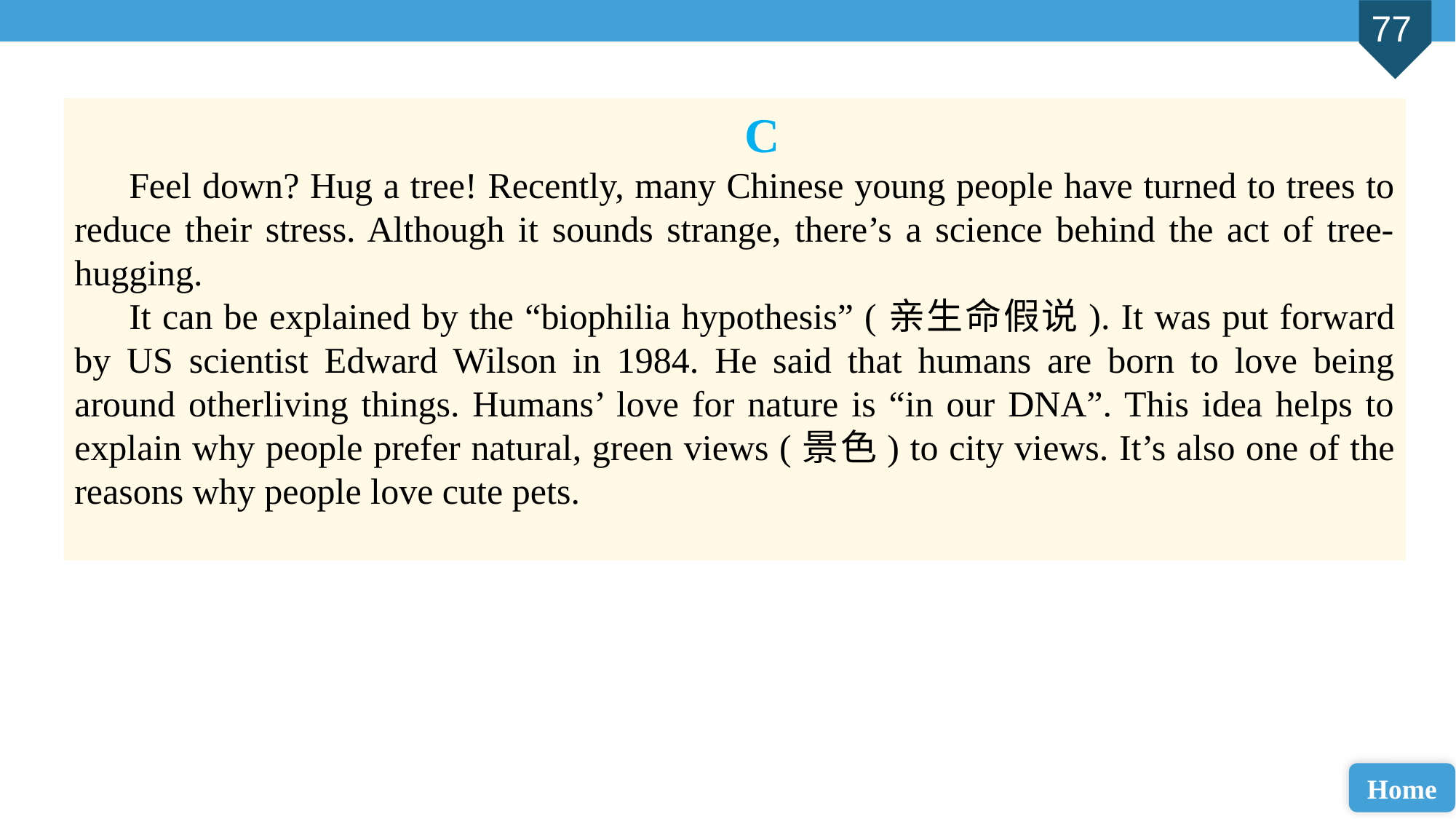

C
Feel down? Hug a tree! Recently, many Chinese young people have turned to trees to reduce their stress. Although it sounds strange, there’s a science behind the act of tree-hugging.
It can be explained by the “biophilia hypothesis” (亲生命假说). It was put forward by US scientist Edward Wilson in 1984. He said that humans are born to love being around otherliving things. Humans’ love for nature is “in our DNA”. This idea helps to explain why people prefer natural, green views (景色) to city views. It’s also one of the reasons why people love cute pets.